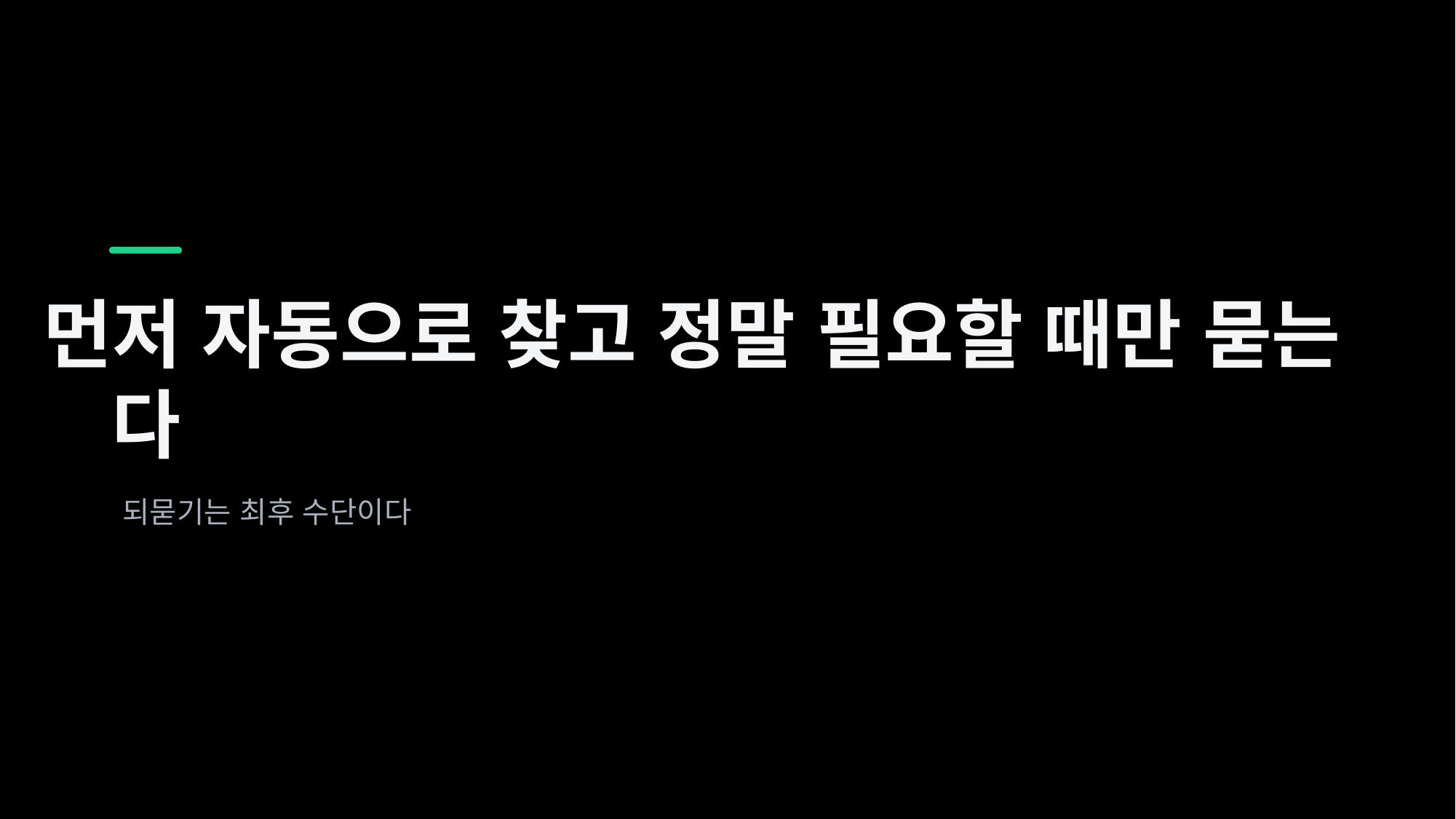

9. 먼저 자동으로 찾고 정말 필요할 때만 묻는
다
되묻기는 최후 수단이다